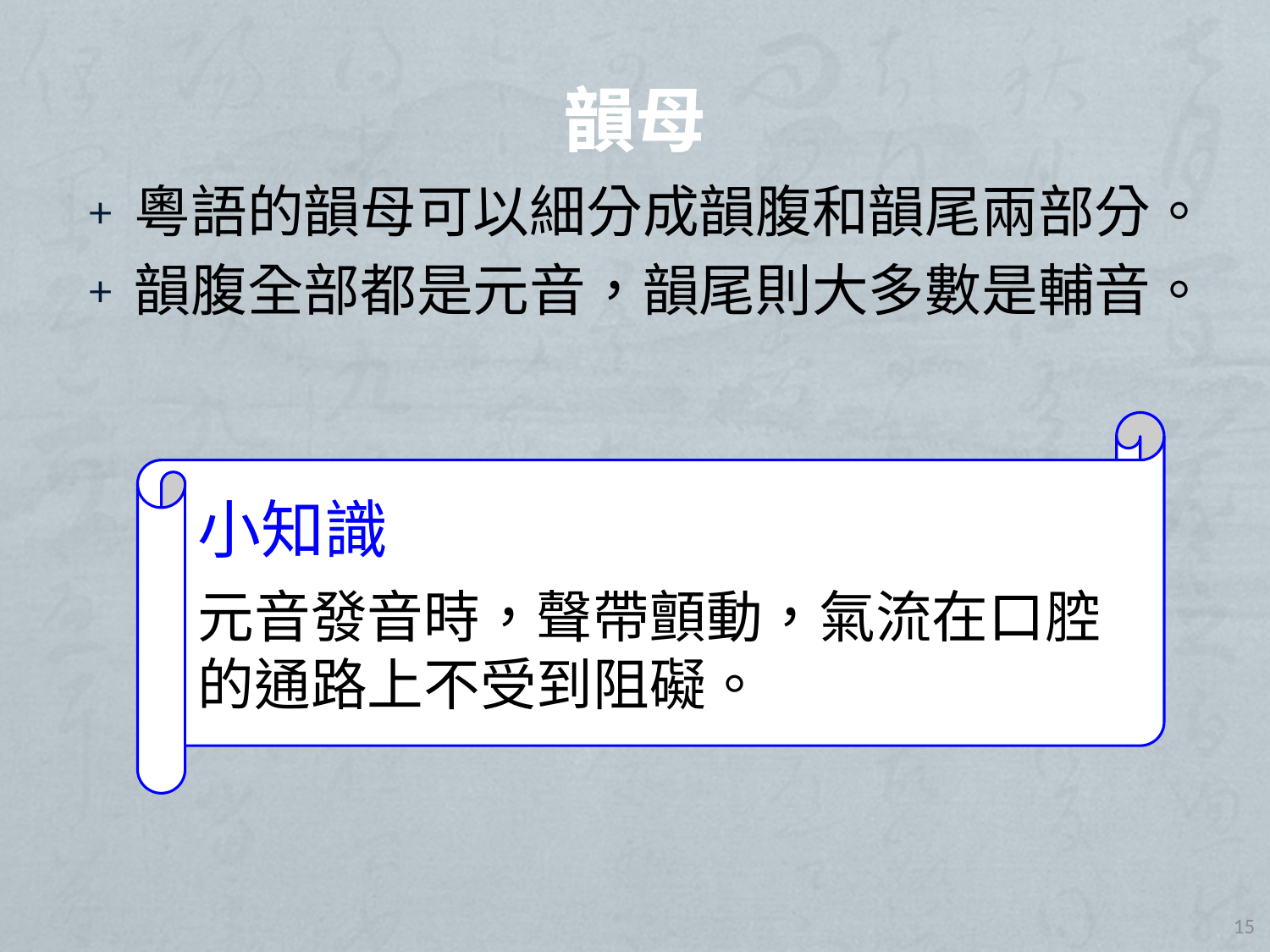

# 韻母
粵語的韻母可以細分成韻腹和韻尾兩部分。
韻腹全部都是元音，韻尾則大多數是輔音。
小知識
元音發音時，聲帶顫動，氣流在口腔的通路上不受到阻礙。
15